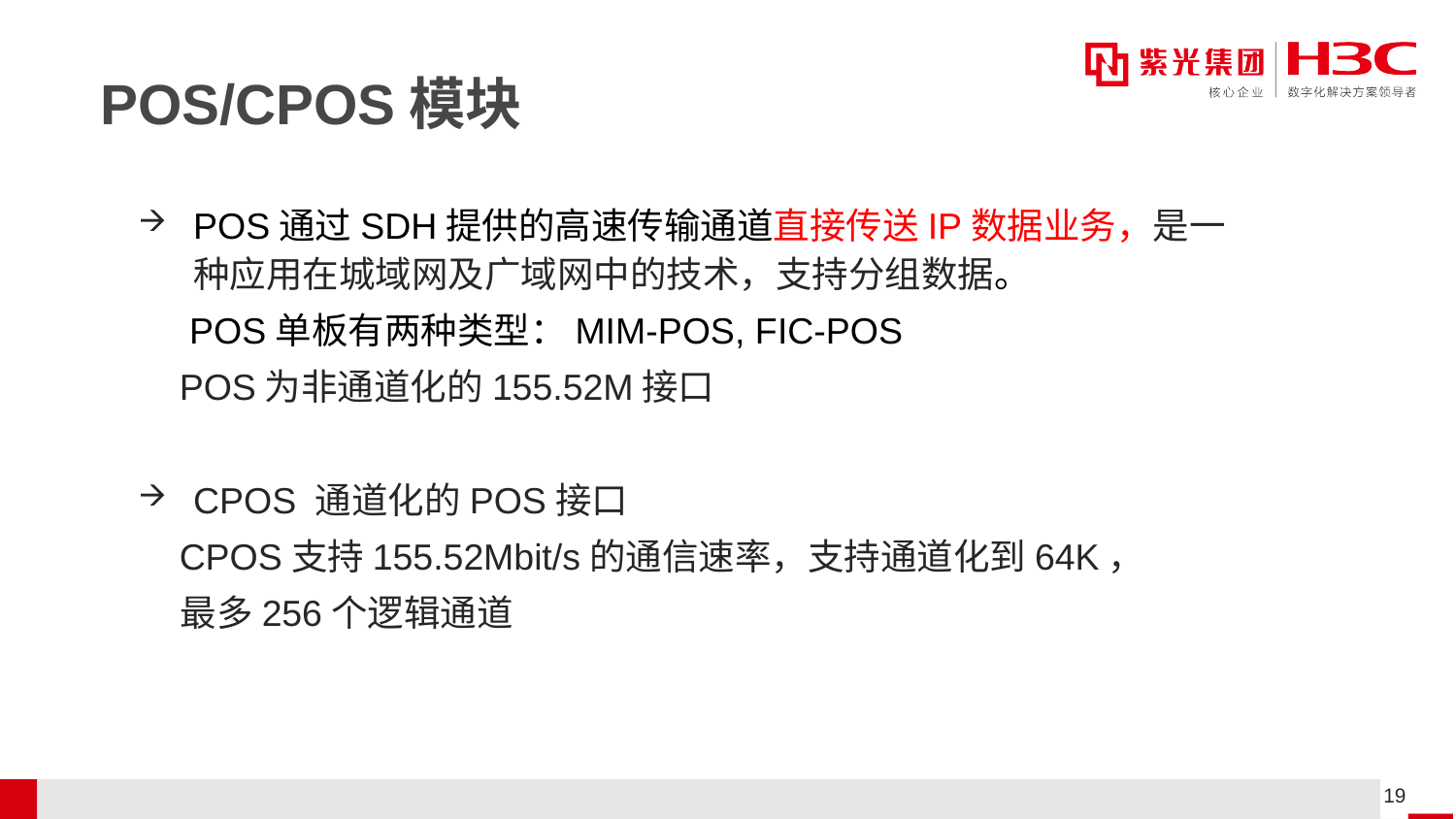

# POS/CPOS模块
POS通过SDH提供的高速传输通道直接传送IP数据业务，是一种应用在城域网及广域网中的技术，支持分组数据。
     POS单板有两种类型：MIM-POS, FIC-POS
    POS为非通道化的155.52M接口

CPOS 通道化的POS接口
    CPOS支持155.52Mbit/s的通信速率，支持通道化到64K，
    最多256个逻辑通道